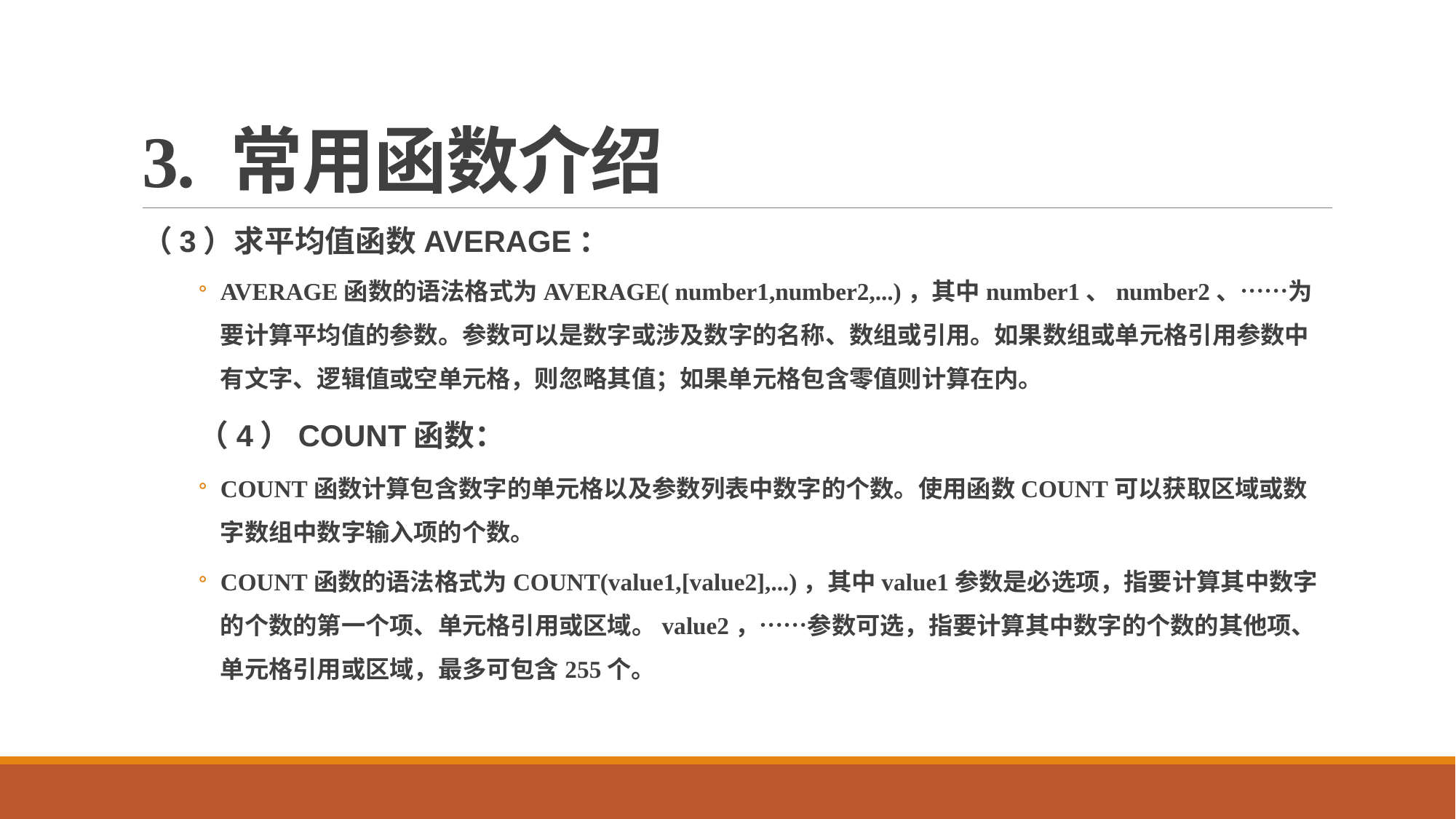

# 3. 常用函数介绍
（3）求平均值函数AVERAGE：
AVERAGE函数的语法格式为AVERAGE( number1,number2,...)，其中number1、number2、……为要计算平均值的参数。参数可以是数字或涉及数字的名称、数组或引用。如果数组或单元格引用参数中有文字、逻辑值或空单元格，则忽略其值；如果单元格包含零值则计算在内。
（4）COUNT函数：
COUNT函数计算包含数字的单元格以及参数列表中数字的个数。使用函数COUNT可以获取区域或数字数组中数字输入项的个数。
COUNT函数的语法格式为COUNT(value1,[value2],...)，其中value1参数是必选项，指要计算其中数字的个数的第一个项、单元格引用或区域。value2，……参数可选，指要计算其中数字的个数的其他项、单元格引用或区域，最多可包含255个。